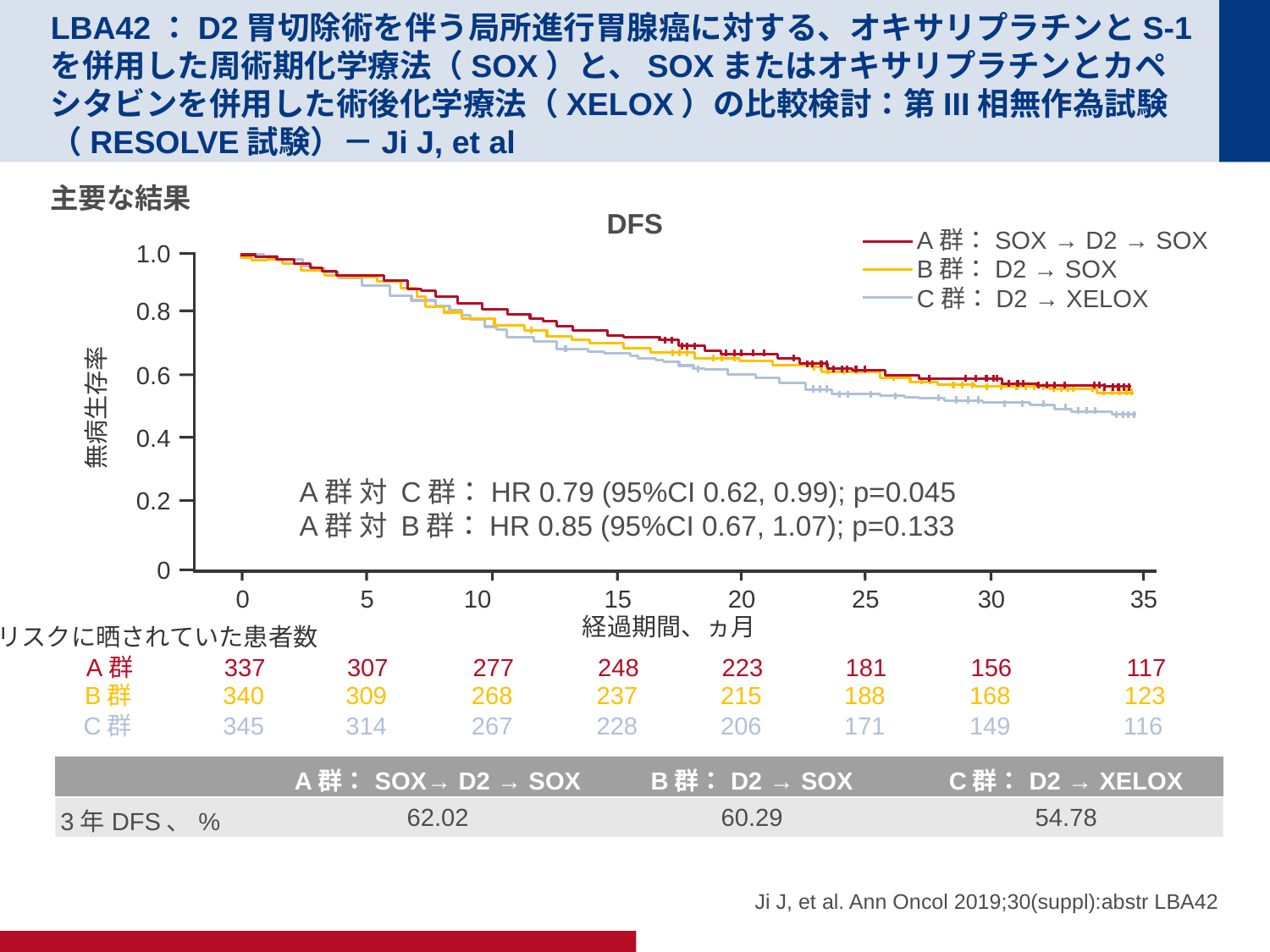

# LBA42：D2胃切除術を伴う局所進行胃腺癌に対する、オキサリプラチンとS-1を併用した周術期化学療法（SOX）と、SOXまたはオキサリプラチンとカペシタビンを併用した術後化学療法（XELOX）の比較検討：第III相無作為試験（RESOLVE試験）－Ji J, et al
主要な結果
DFS
A群：SOX → D2 → SOX
B群：D2 → SOX
C群：D2 → XELOX
1.0

0.8

0.6

無病生存率
0.4

A群 対 C群：HR 0.79 (95%CI 0.62, 0.99); p=0.045
A群 対 B群：HR 0.85 (95%CI 0.67, 1.07); p=0.133
0.2

0

0
5
10
15
20
25
30
35
経過期間、ヵ月
リスクに晒されていた患者数

A群
337
307
277
248
223
181
156
117

B群
340
309
268
237
215
188
168
123

C群
345
314
267
228
206
171
149
116
|  | A群：SOX→ D2 → SOX | B群：D2 → SOX | C群：D2 → XELOX |
| --- | --- | --- | --- |
| 3年DFS、% | 62.02 | 60.29 | 54.78 |
Ji J, et al. Ann Oncol 2019;30(suppl):abstr LBA42